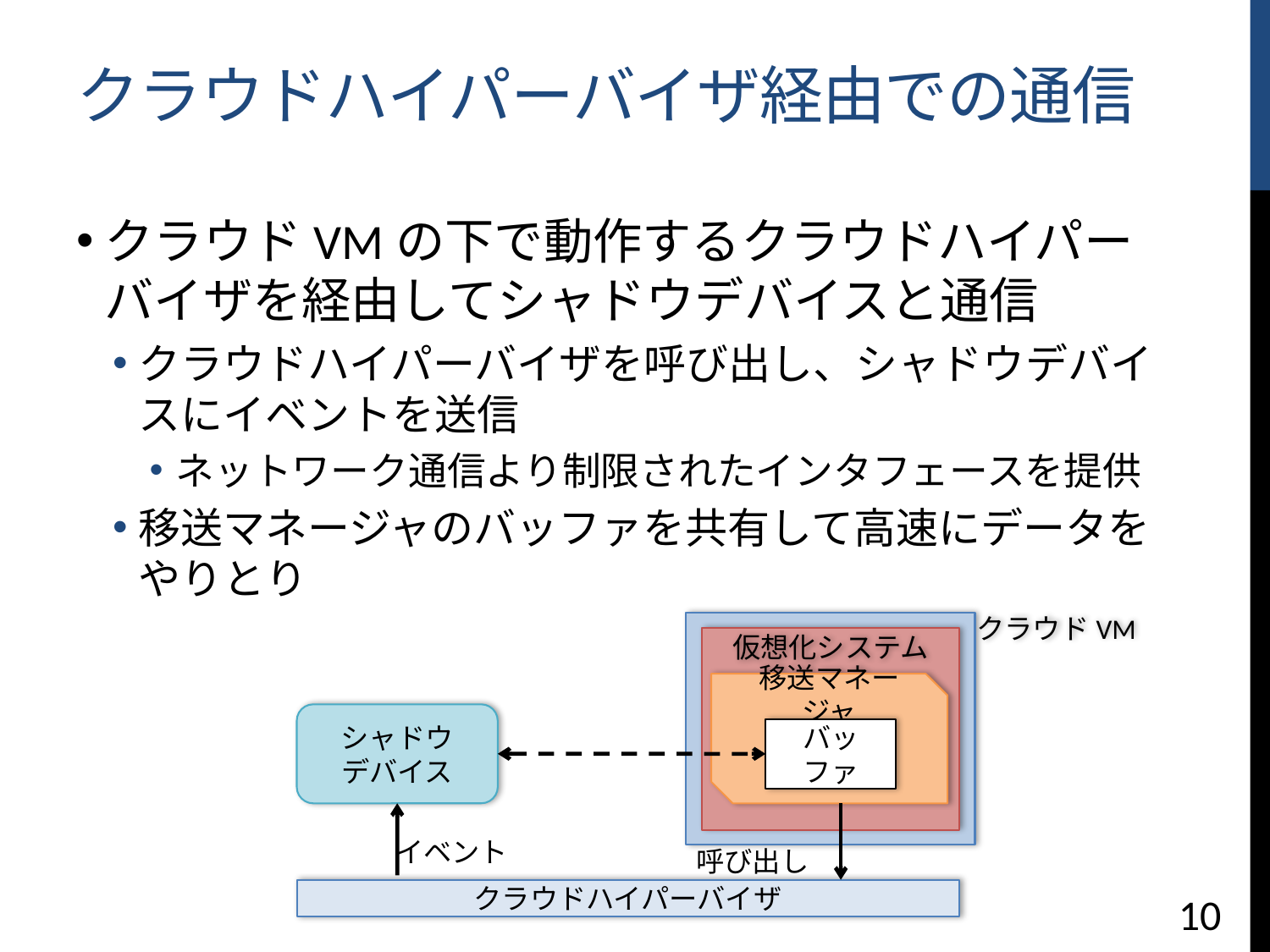

# クラウドハイパーバイザ経由での通信
クラウドVMの下で動作するクラウドハイパーバイザを経由してシャドウデバイスと通信
クラウドハイパーバイザを呼び出し、シャドウデバイスにイベントを送信
ネットワーク通信より制限されたインタフェースを提供
移送マネージャのバッファを共有して高速にデータをやりとり

クラウドVM

仮想化システム
移送マネージャ

シャドウ
デバイス
バッファ
呼び出し
クラウドハイパーバイザ
イベント
10